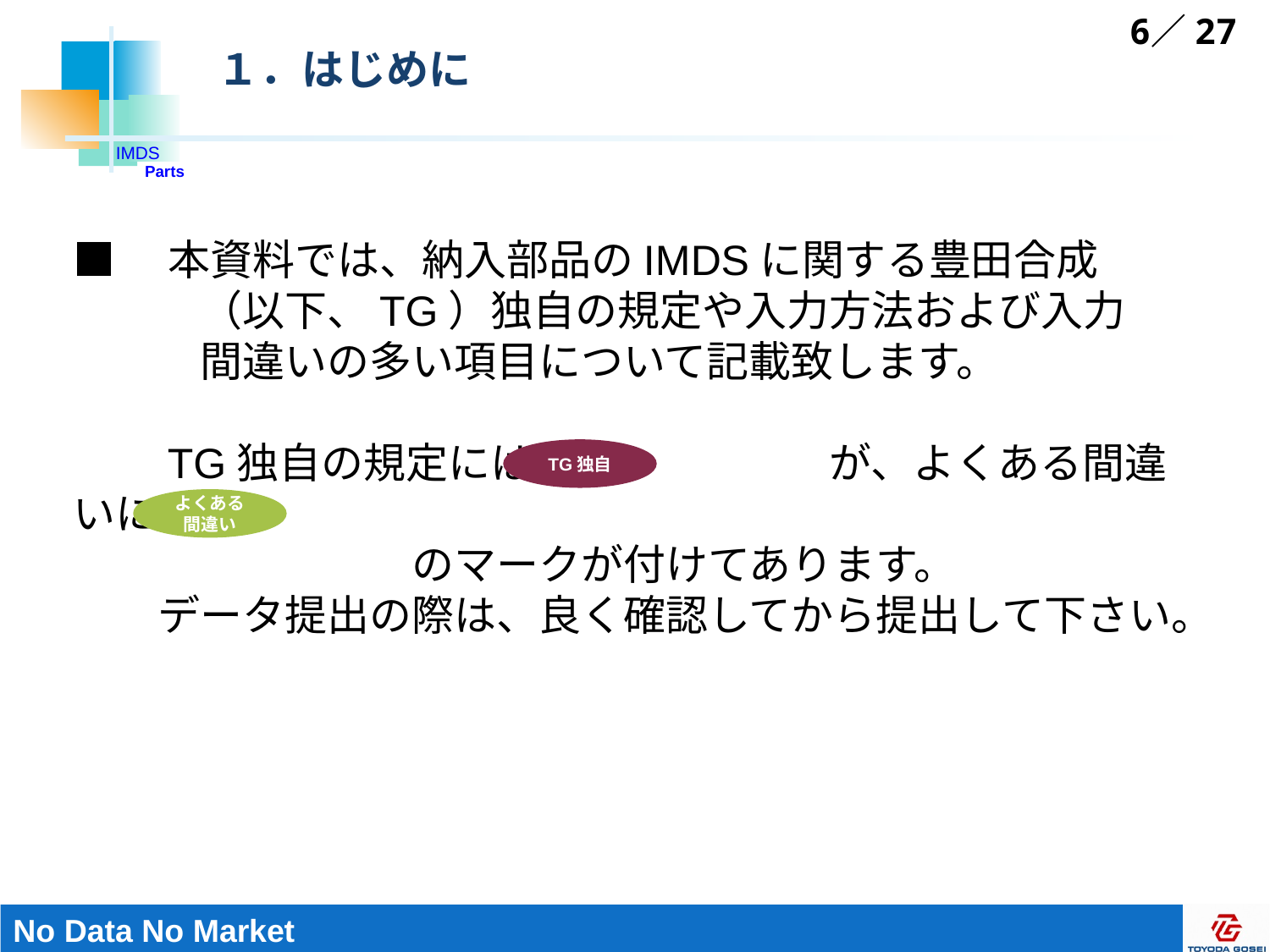

# １．はじめに
6／27
■　本資料では、納入部品のIMDSに関する豊田合成
　　　（以下、TG）独自の規定や入力方法および入力
　　　間違いの多い項目について記載致します。

　　TG独自の規定には　　　　　　　が、よくある間違いには
　　　　　　　　のマークが付けてあります。
　　データ提出の際は、良く確認してから提出して下さい。

TG独自
よくある
間違い